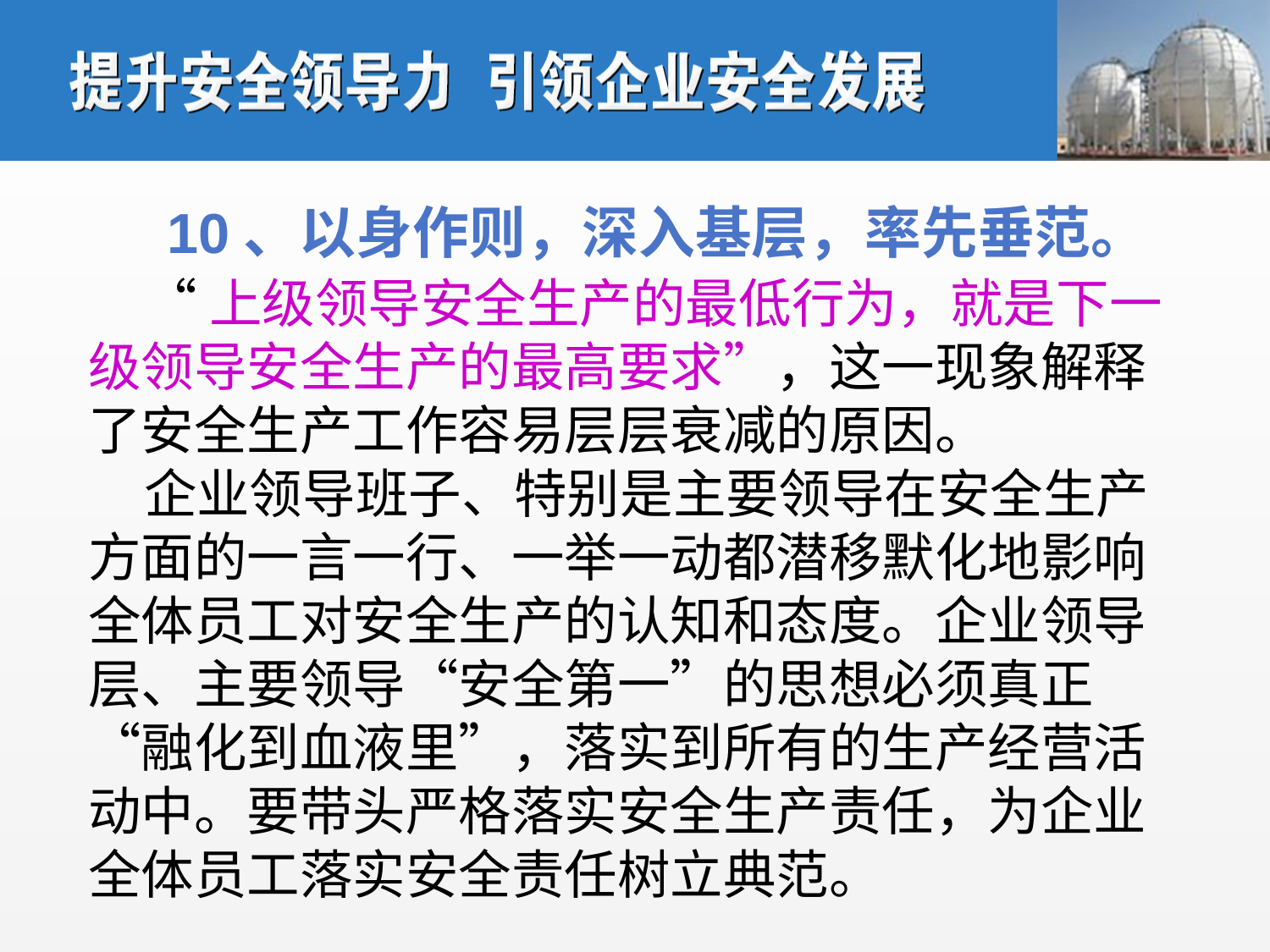

10、以身作则，深入基层，率先垂范。
“上级领导安全生产的最低行为，就是下一级领导安全生产的最高要求”，这一现象解释了安全生产工作容易层层衰减的原因。
企业领导班子、特别是主要领导在安全生产方面的一言一行、一举一动都潜移默化地影响全体员工对安全生产的认知和态度。企业领导层、主要领导“安全第一”的思想必须真正“融化到血液里”，落实到所有的生产经营活动中。要带头严格落实安全生产责任，为企业全体员工落实安全责任树立典范。